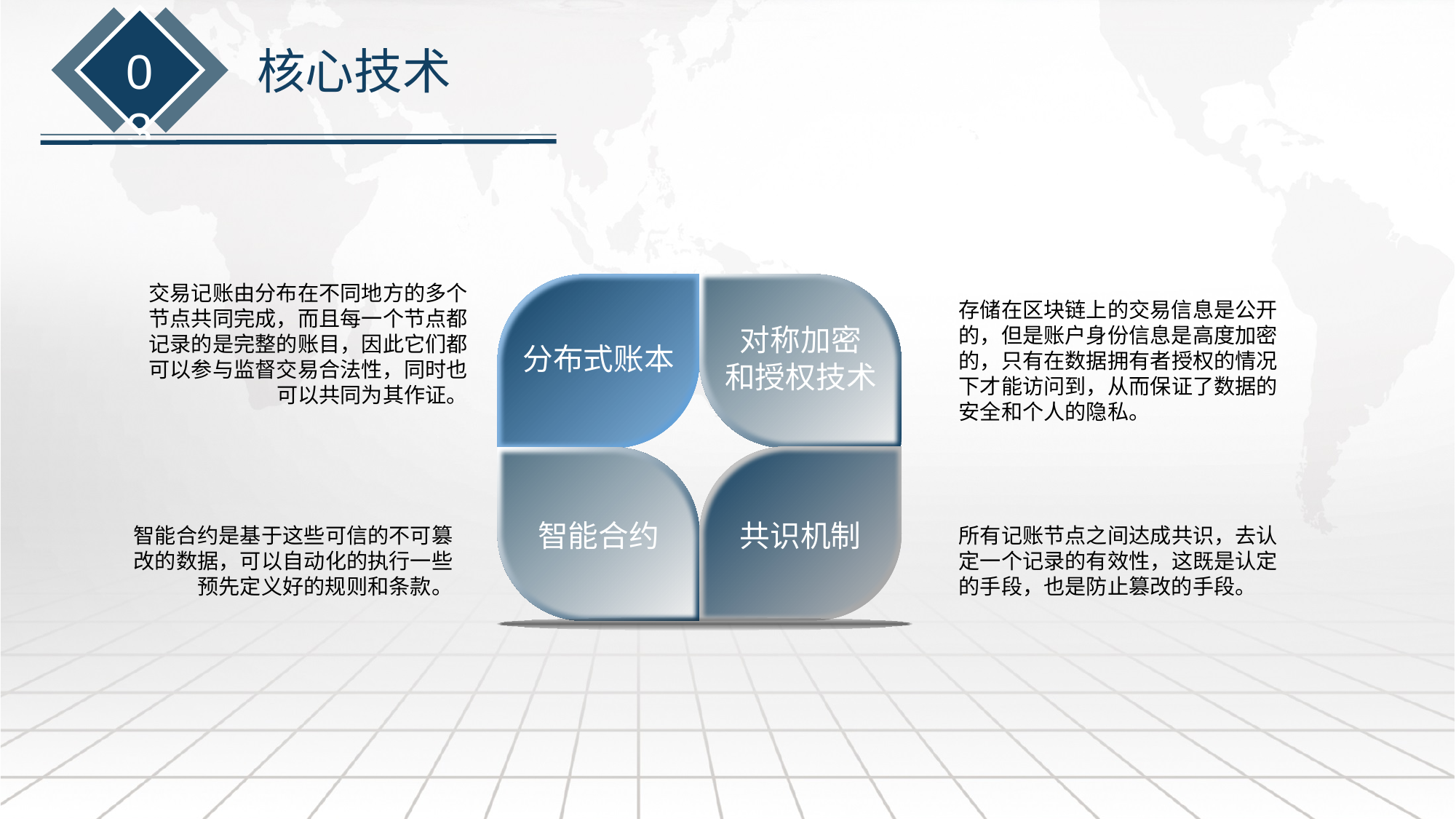

03
核心技术

交易记账由分布在不同地方的多个节点共同完成，而且每一个节点都记录的是完整的账目，因此它们都可以参与监督交易合法性，同时也可以共同为其作证。

存储在区块链上的交易信息是公开的，但是账户身份信息是高度加密的，只有在数据拥有者授权的情况下才能访问到，从而保证了数据的安全和个人的隐私。
对称加密
和授权技术
分布式账本

智能合约
共识机制
智能合约是基于这些可信的不可篡改的数据，可以自动化的执行一些预先定义好的规则和条款。
所有记账节点之间达成共识，去认定一个记录的有效性，这既是认定的手段，也是防止篡改的手段。